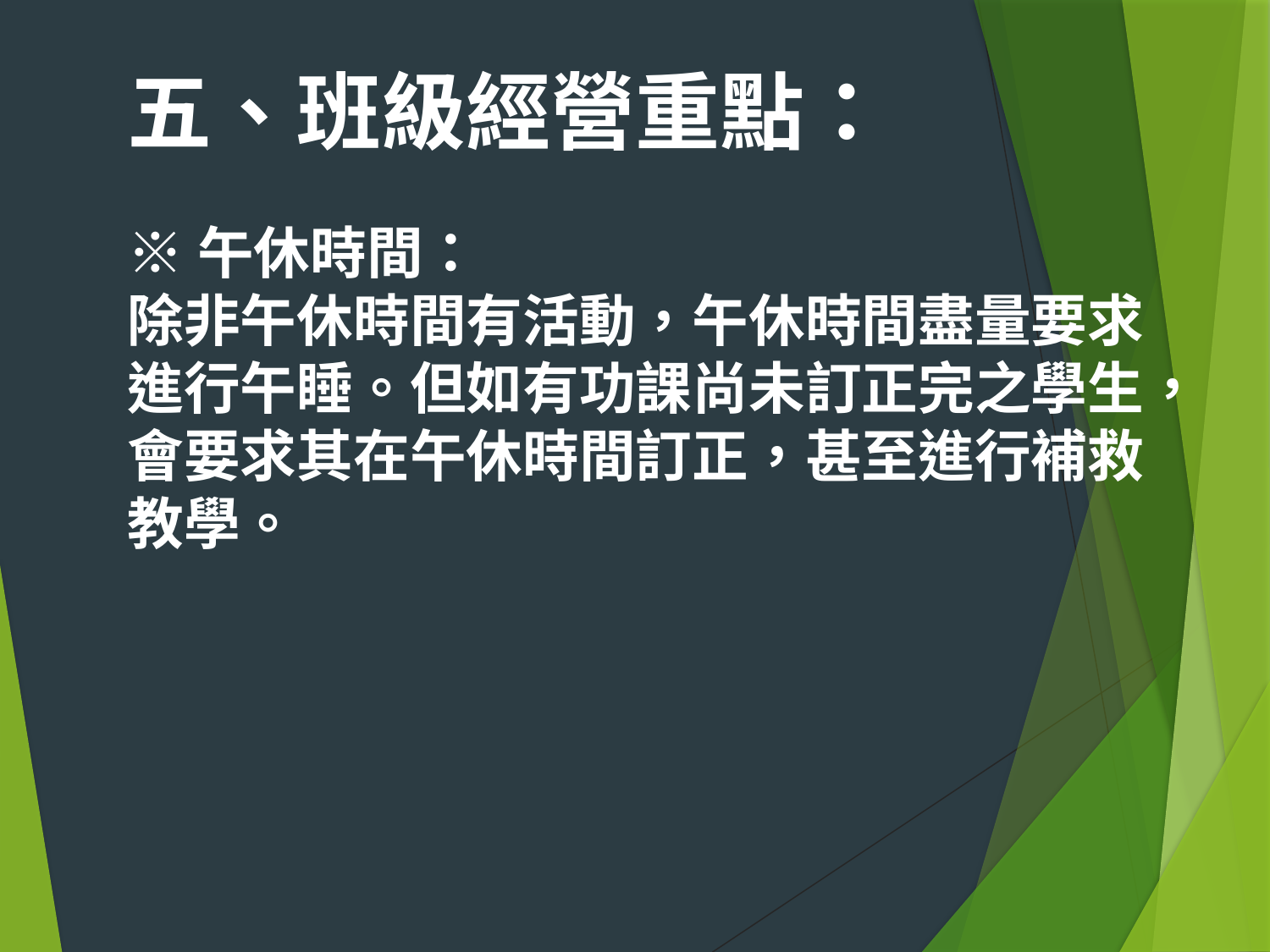

五、班級經營重點：
※午休時間：
除非午休時間有活動，午休時間盡量要求進行午睡。但如有功課尚未訂正完之學生，會要求其在午休時間訂正，甚至進行補救教學。